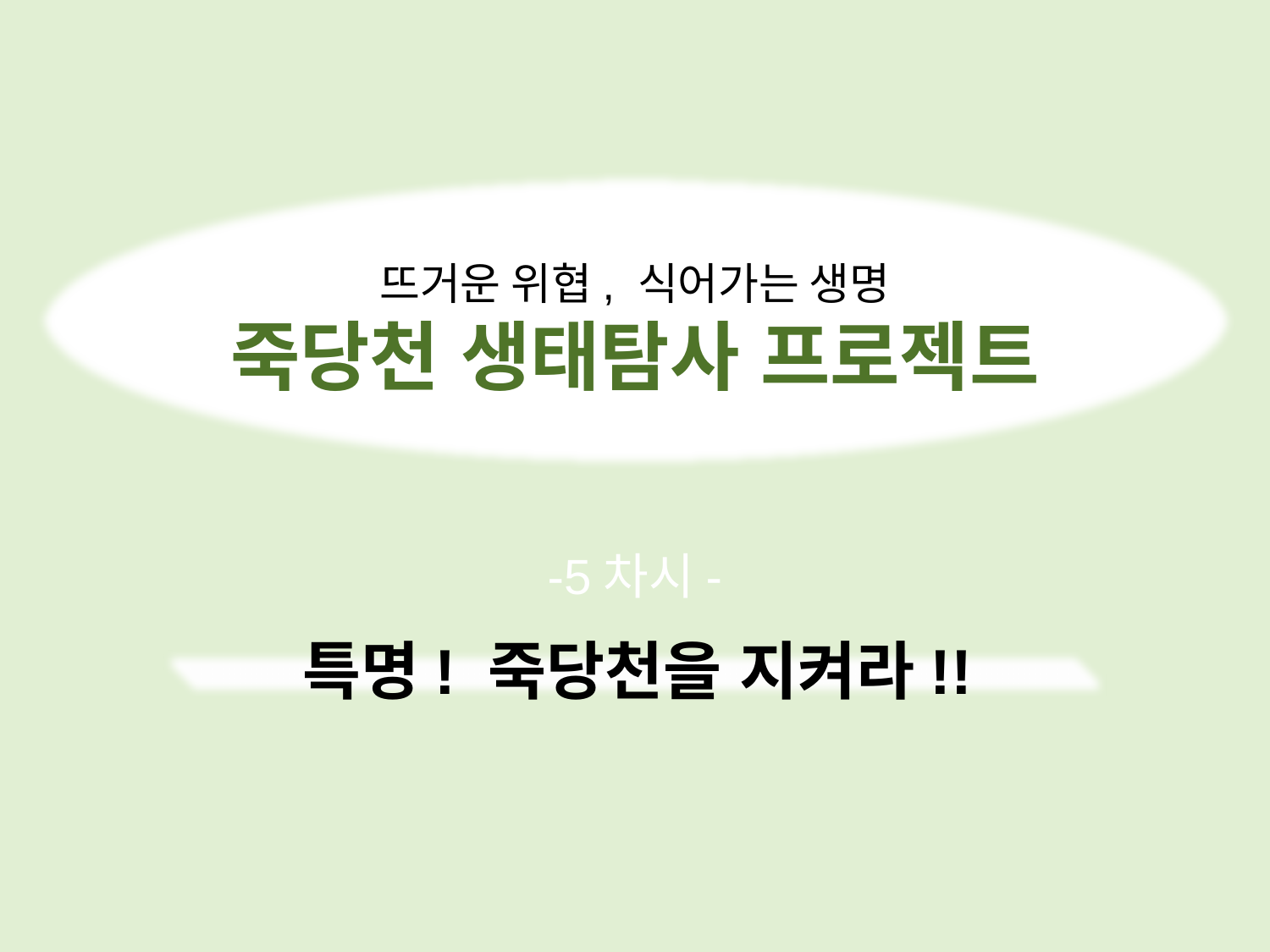

뜨거운 위협, 식어가는 생명
죽당천 생태탐사 프로젝트
-5차시-
특명! 죽당천을 지켜라!!